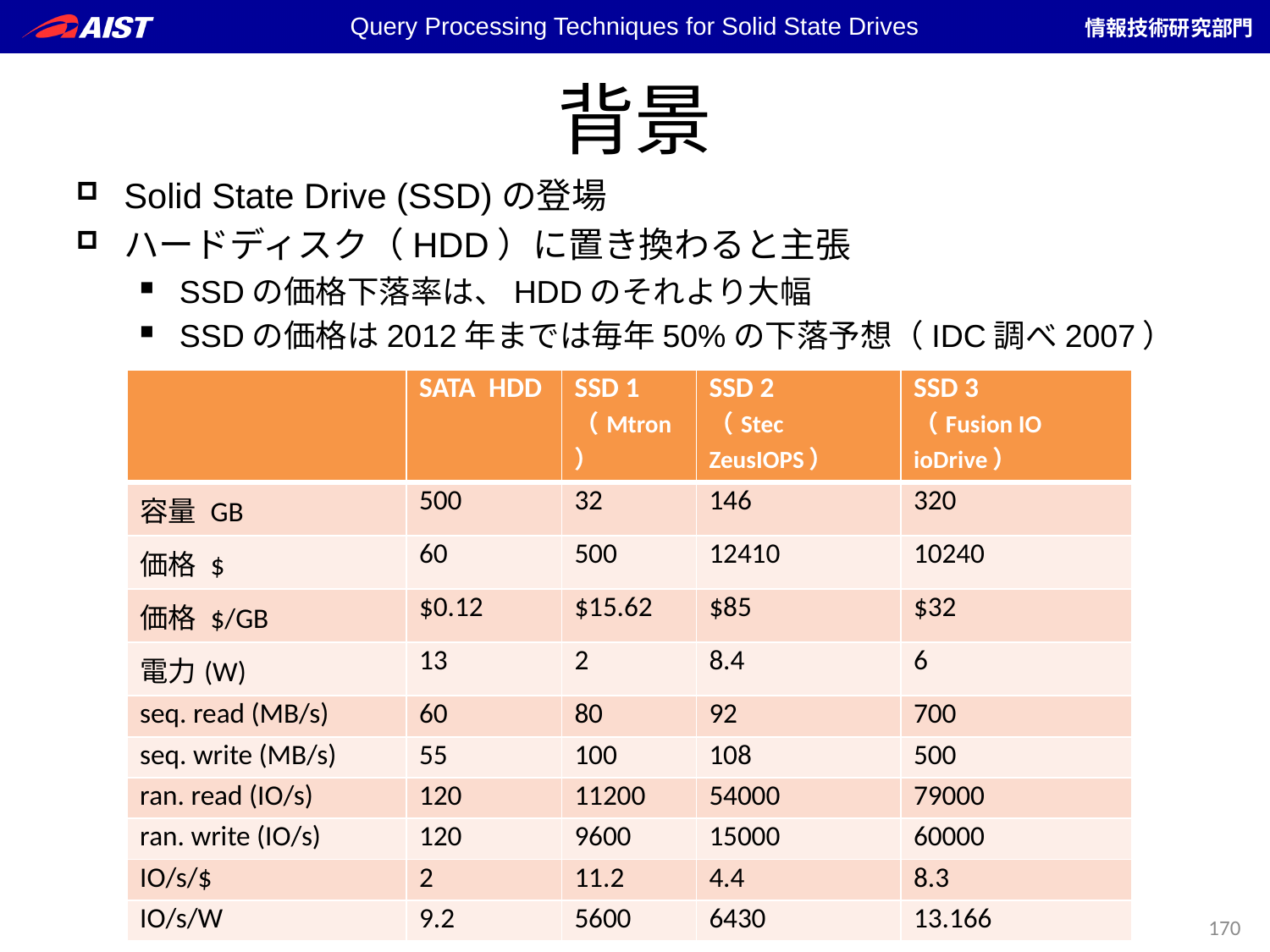

Query Processing Techniques for Solid State Drives
# 背景
Solid State Drive (SSD)の登場
ハードディスク（HDD）に置き換わると主張
SSDの価格下落率は、HDDのそれより大幅
SSDの価格は2012年までは毎年50%の下落予想（IDC調べ2007）
|  | SATA HDD | SSD 1 （Mtron） | SSD 2 （Stec ZeusIOPS） | SSD 3 （Fusion IO ioDrive） |
| --- | --- | --- | --- | --- |
| 容量 GB | 500 | 32 | 146 | 320 |
| 価格 $ | 60 | 500 | 12410 | 10240 |
| 価格 $/GB | $0.12 | $15.62 | $85 | $32 |
| 電力(W) | 13 | 2 | 8.4 | 6 |
| seq. read (MB/s) | 60 | 80 | 92 | 700 |
| seq. write (MB/s) | 55 | 100 | 108 | 500 |
| ran. read (IO/s) | 120 | 11200 | 54000 | 79000 |
| ran. write (IO/s) | 120 | 9600 | 15000 | 60000 |
| IO/s/$ | 2 | 11.2 | 4.4 | 8.3 |
| IO/s/W | 9.2 | 5600 | 6430 | 13.166 |
SIGMOD-J報告会 2009/9/15
170